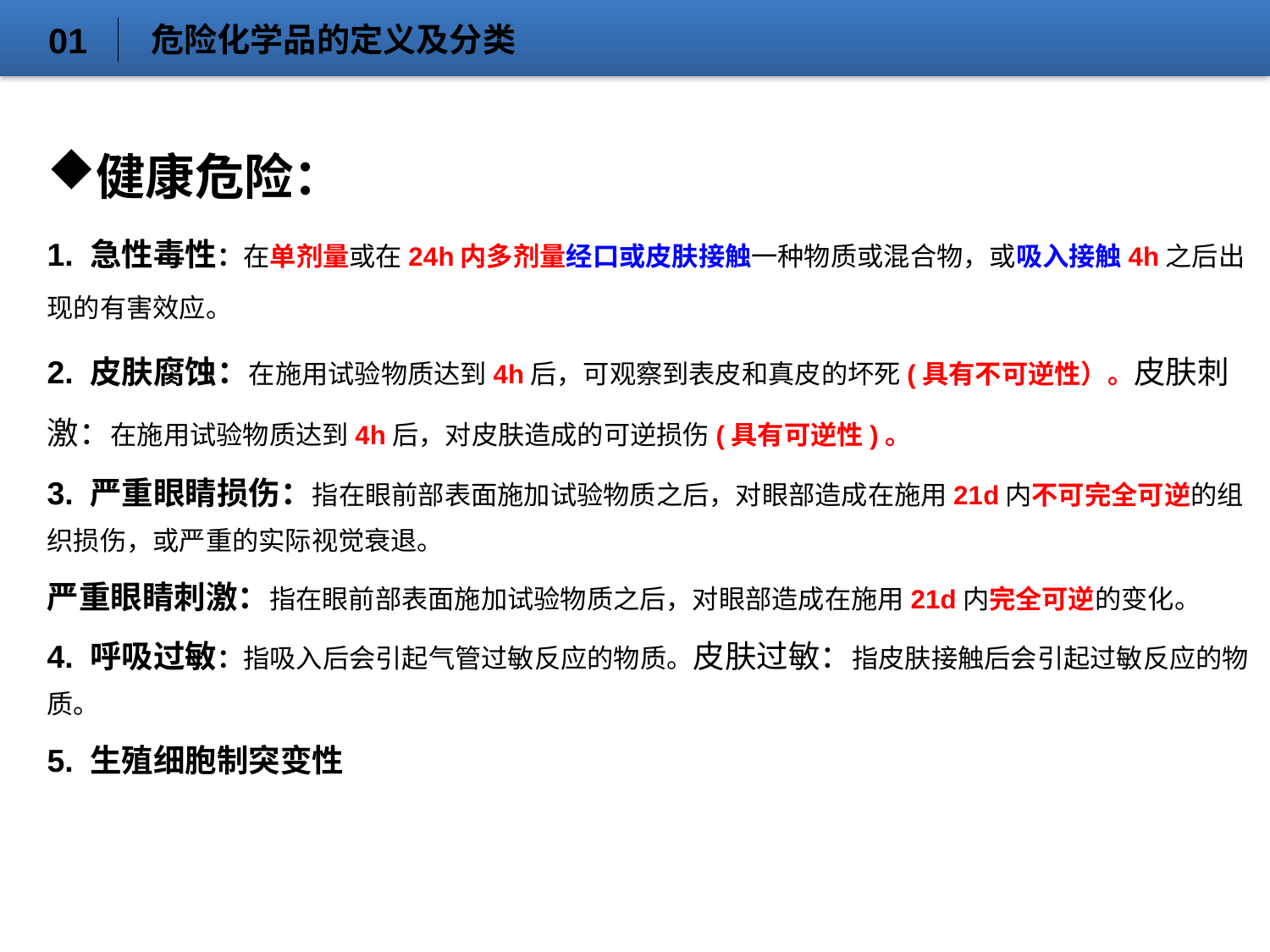

危险化学品的定义及分类
01
健康危险：
1. 急性毒性：在单剂量或在24h内多剂量经口或皮肤接触一种物质或混合物，或吸入接触4h之后出现的有害效应。
2. 皮肤腐蚀：在施用试验物质达到4h后，可观察到表皮和真皮的坏死(具有不可逆性）。皮肤刺激：在施用试验物质达到4h后，对皮肤造成的可逆损伤(具有可逆性)。
3. 严重眼睛损伤：指在眼前部表面施加试验物质之后，对眼部造成在施用21d内不可完全可逆的组织损伤，或严重的实际视觉衰退。
严重眼睛刺激：指在眼前部表面施加试验物质之后，对眼部造成在施用21d内完全可逆的变化。
4. 呼吸过敏：指吸入后会引起气管过敏反应的物质。皮肤过敏：指皮肤接触后会引起过敏反应的物质。
5. 生殖细胞制突变性